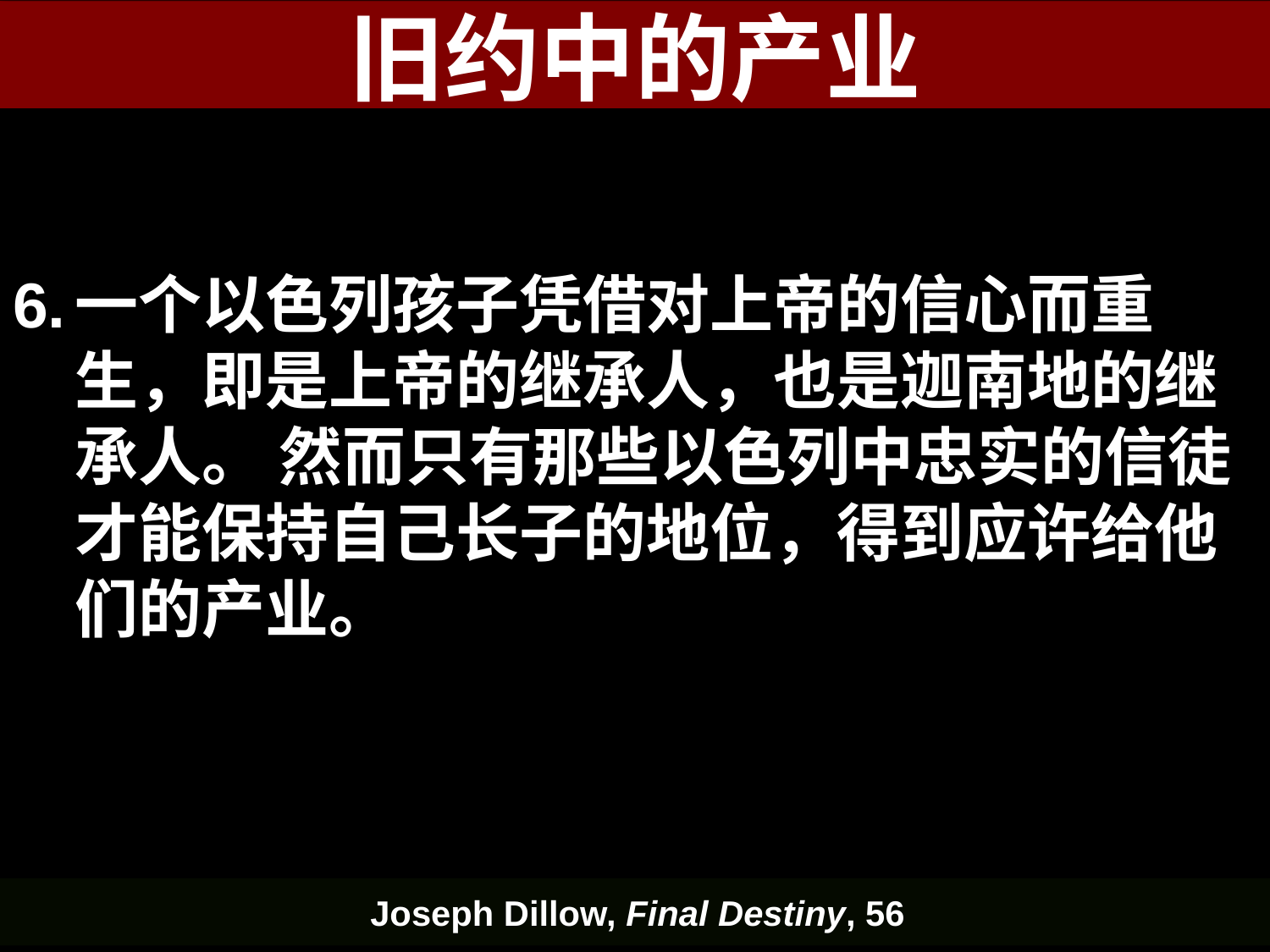

# Inheritance in the OT
旧约中的产业
6.	一个以色列孩子凭借对上帝的信心而重生，即是上帝的继承人，也是迦南地的继承人。 然而只有那些以色列中忠实的信徒才能保持自己长子的地位，得到应许给他们的产业。
Joseph Dillow, Final Destiny, 56